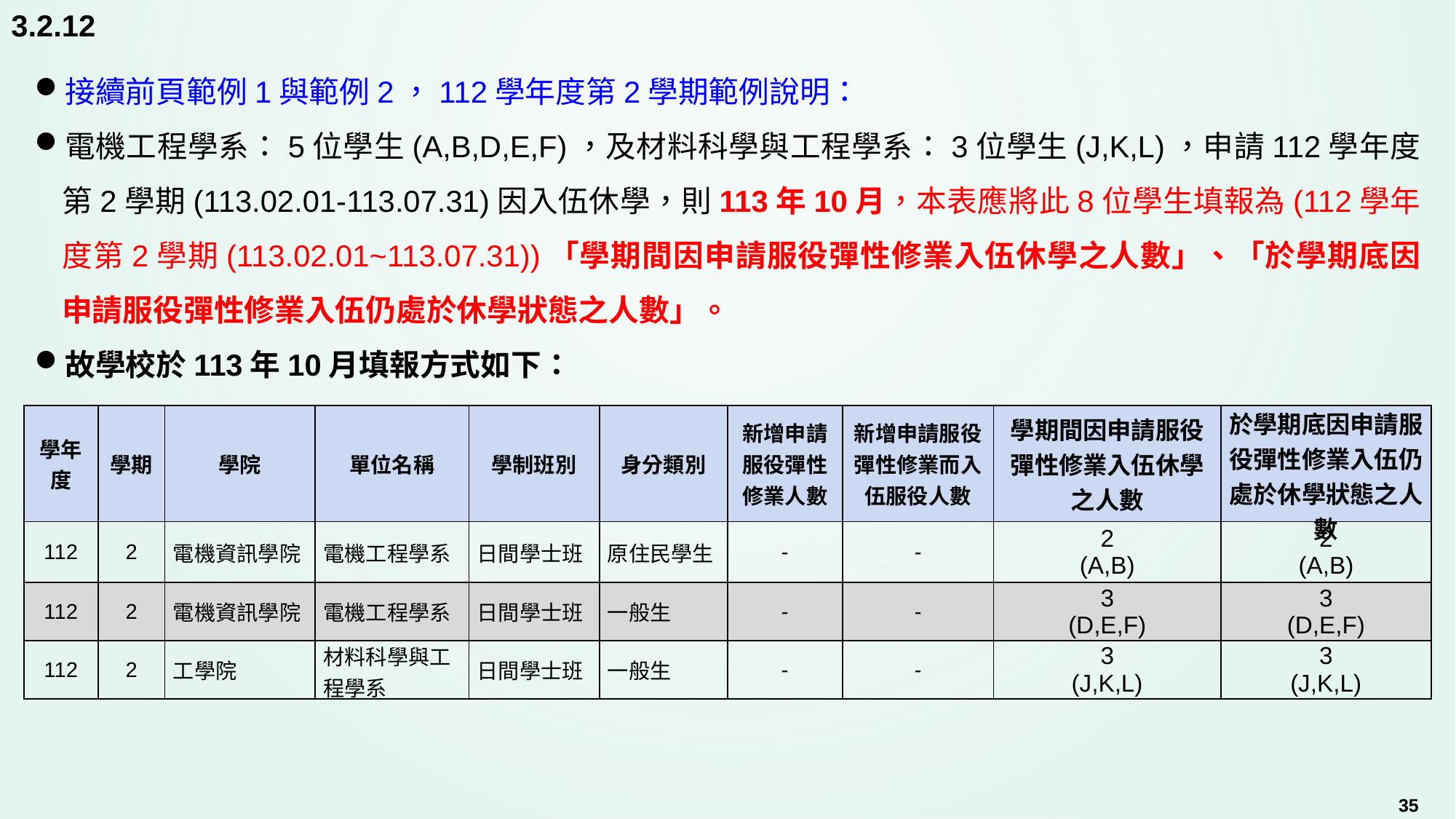

3.2.12
接續前頁範例1與範例2，112學年度第2學期範例說明：
電機工程學系：5位學生(A,B,D,E,F)，及材料科學與工程學系：3位學生(j,k,l)，申請112學年度第2學期(113.02.01-113.07.31)因入伍休學，則113年10月，本表應將此8位學生填報為(112學年度第2學期(113.02.01~113.07.31))「學期間因申請服役彈性修業入伍休學之人數」、「於學期底因申請服役彈性修業入伍仍處於休學狀態之人數」。
故學校於113年10月填報方式如下：
| 學年度 | 學期 | 學院 | 單位名稱 | 學制班別 | 身分類別 | 新增申請服役彈性修業人數 | 新增申請服役彈性修業而入伍服役人數 | 學期間因申請服役彈性修業入伍休學之人數 | 於學期底因申請服役彈性修業入伍仍處於休學狀態之人數 |
| --- | --- | --- | --- | --- | --- | --- | --- | --- | --- |
| 112 | 2 | 電機資訊學院 | 電機工程學系 | 日間學士班 | 原住民學生 | - | - | 2 (A,B) | 2 (A,B) |
| 112 | 2 | 電機資訊學院 | 電機工程學系 | 日間學士班 | 一般生 | - | - | 3 (D,E,F) | 3 (D,E,F) |
| 112 | 2 | 工學院 | 材料科學與工程學系 | 日間學士班 | 一般生 | - | - | 3 (J,K,L) | 3 (J,K,L) |